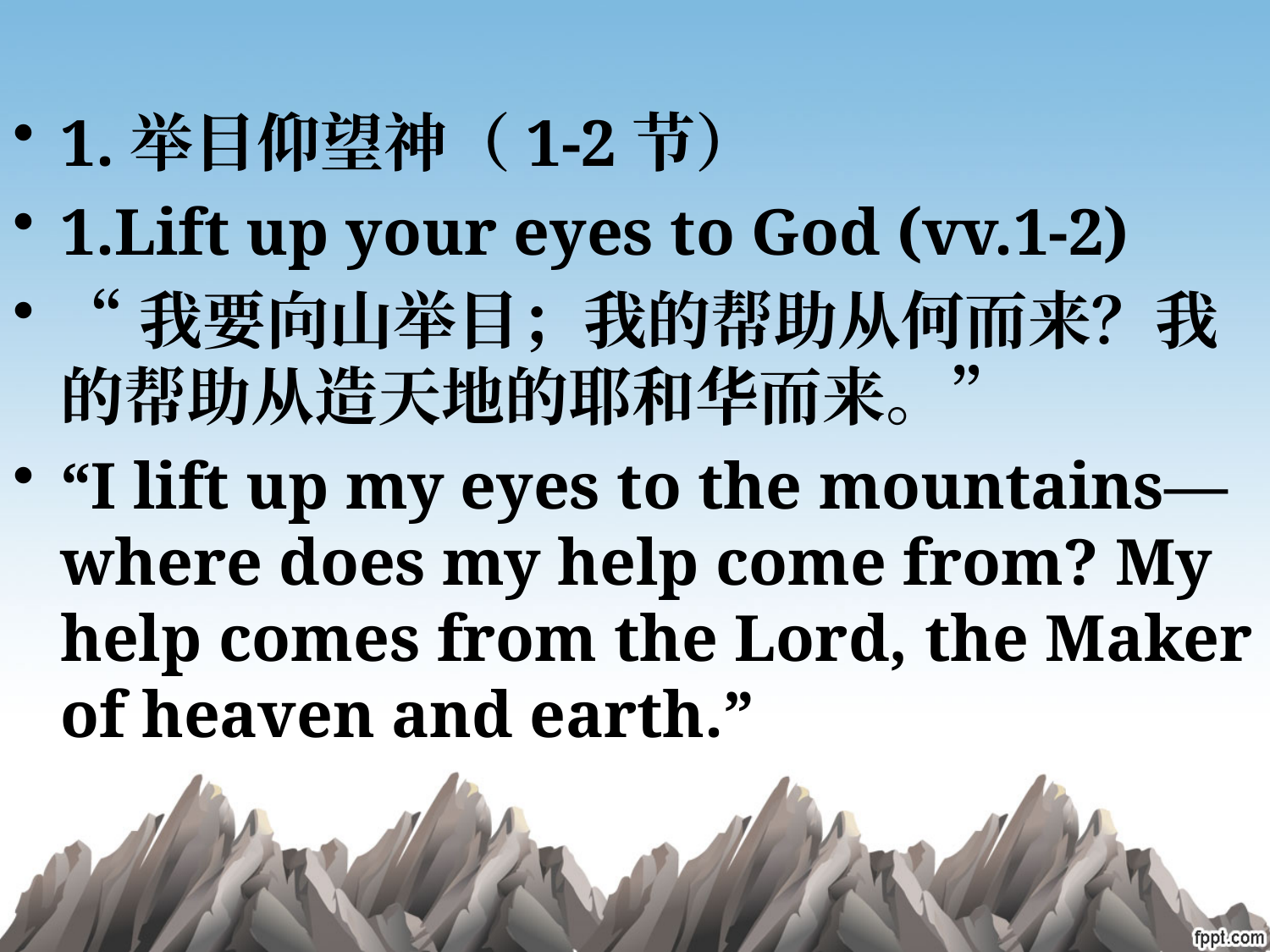

1.举目仰望神（1-2节）
1.Lift up your eyes to God (vv.1-2)
“我要向山举目；我的帮助从何而来？我的帮助从造天地的耶和华而来。”
“I lift up my eyes to the mountains—where does my help come from? My help comes from the Lord, the Maker of heaven and earth.”